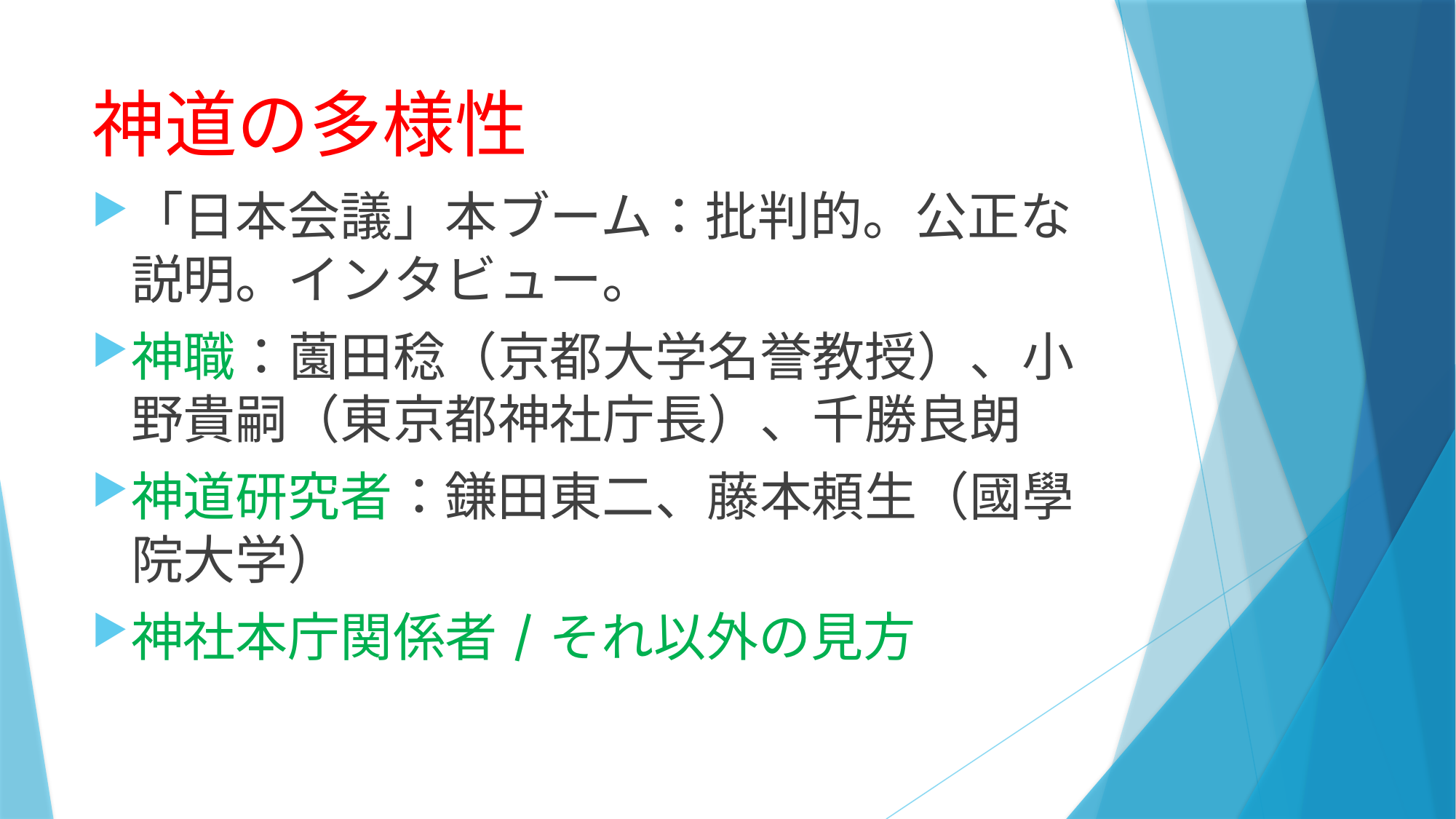

# 神道の多様性
「日本会議」本ブーム：批判的。公正な説明。インタビュー。
神職：薗田稔（京都大学名誉教授）、小野貴嗣（東京都神社庁長）、千勝良朗
神道研究者：鎌田東二、藤本頼生（國學院大学）
神社本庁関係者/それ以外の見方